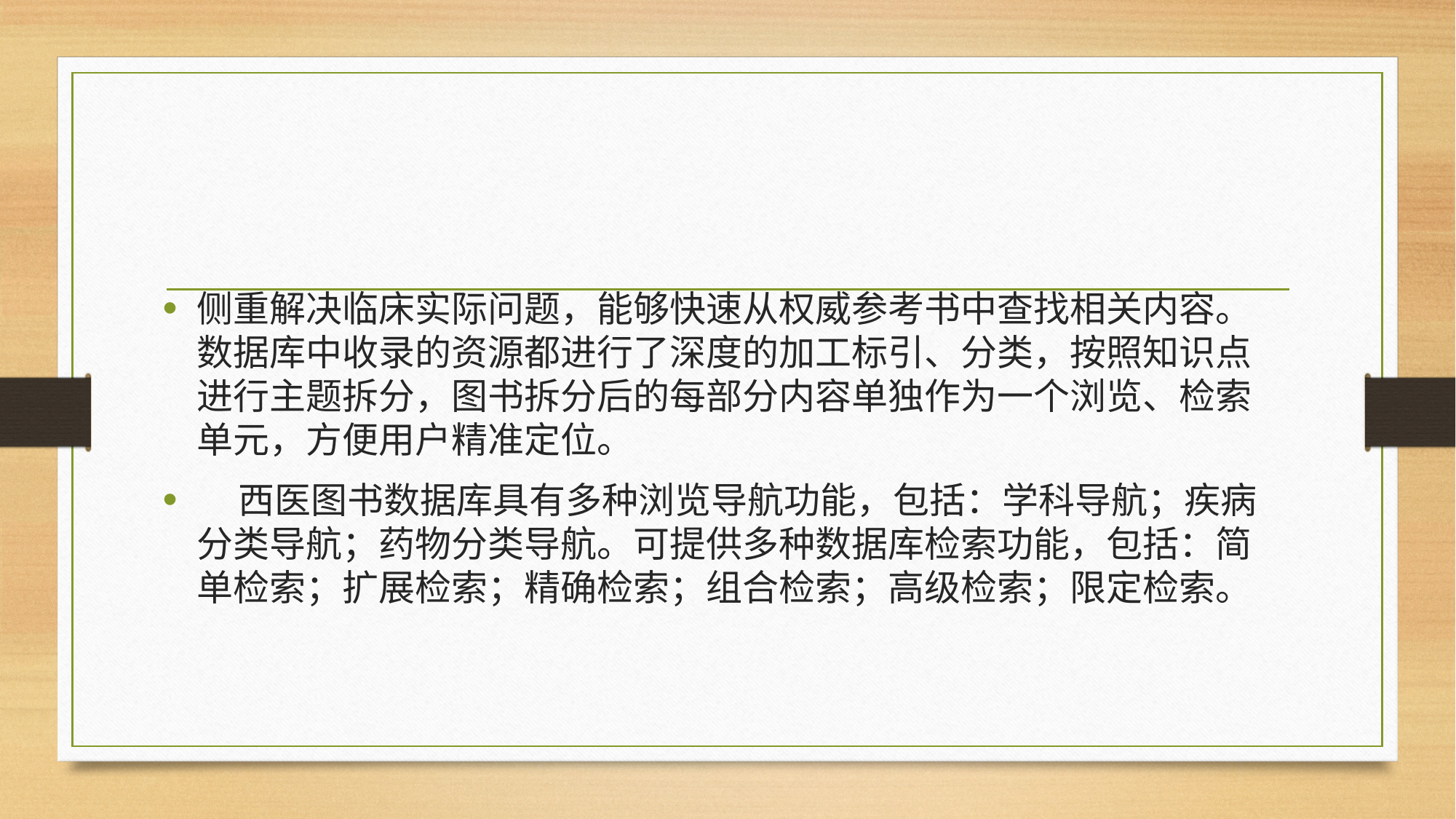

侧重解决临床实际问题，能够快速从权威参考书中查找相关内容。数据库中收录的资源都进行了深度的加工标引、分类，按照知识点进行主题拆分，图书拆分后的每部分内容单独作为一个浏览、检索单元，方便用户精准定位。
    西医图书数据库具有多种浏览导航功能，包括：学科导航；疾病分类导航；药物分类导航。可提供多种数据库检索功能，包括：简单检索；扩展检索；精确检索；组合检索；高级检索；限定检索。